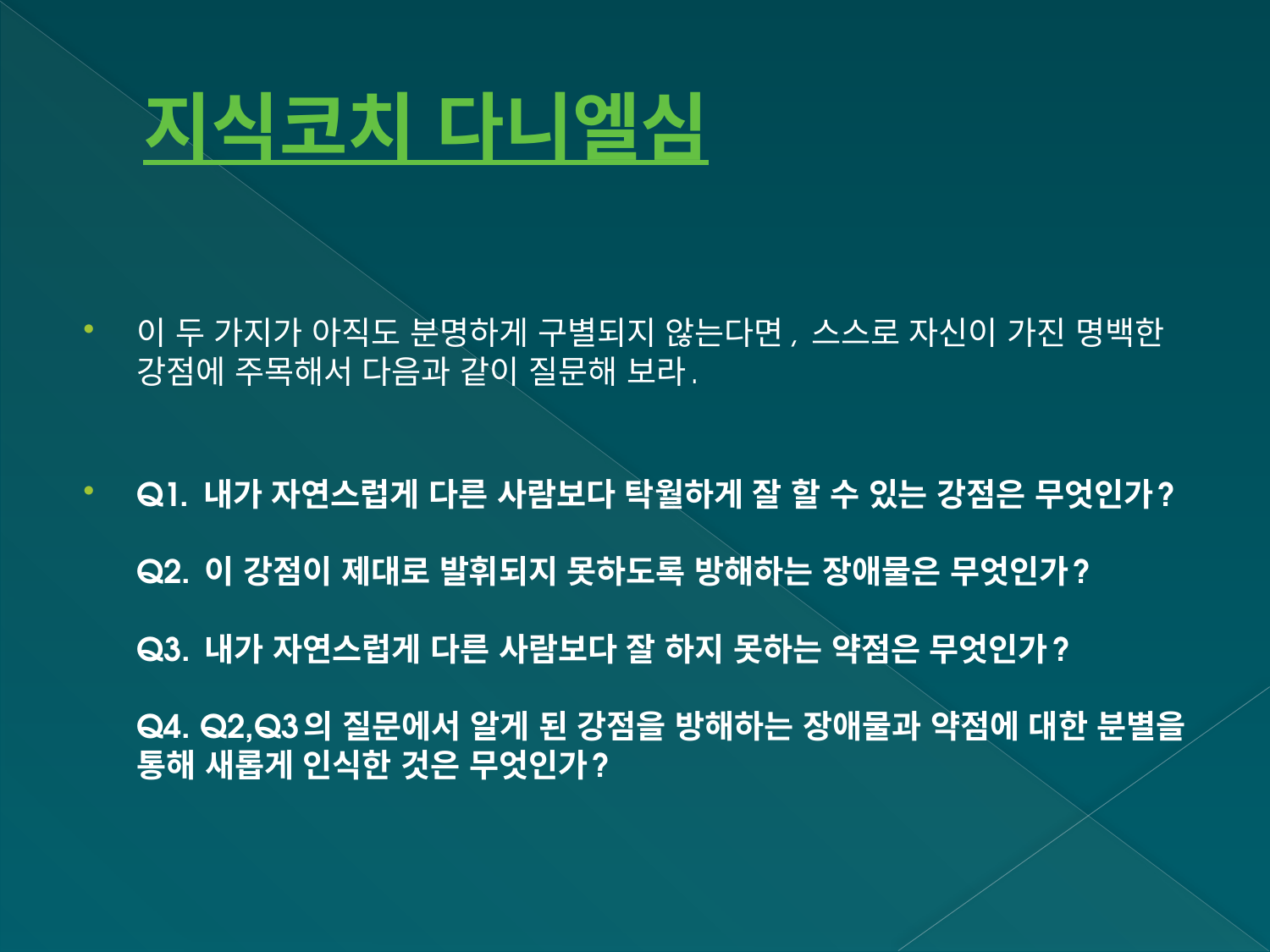

# 지식코치 다니엘심

이 두 가지가 아직도 분명하게 구별되지 않는다면, 스스로 자신이 가진 명백한 강점에 주목해서 다음과 같이 질문해 보라.
Q1. 내가 자연스럽게 다른 사람보다 탁월하게 잘 할 수 있는 강점은 무엇인가?
Q2. 이 강점이 제대로 발휘되지 못하도록 방해하는 장애물은 무엇인가?
Q3. 내가 자연스럽게 다른 사람보다 잘 하지 못하는 약점은 무엇인가?
Q4. Q2,Q3의 질문에서 알게 된 강점을 방해하는 장애물과 약점에 대한 분별을 통해 새롭게 인식한 것은 무엇인가?